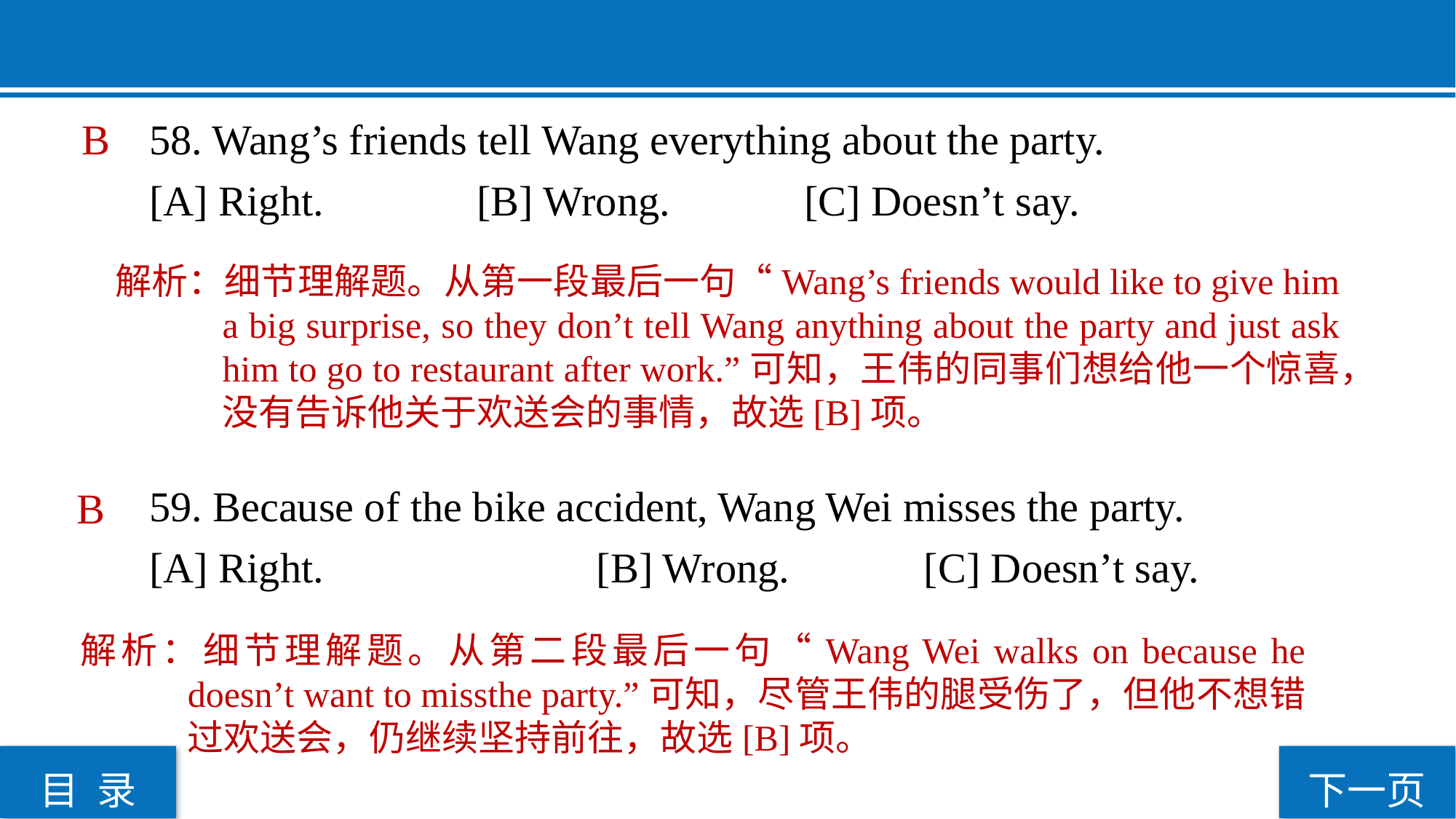

58. Wang’s friends tell Wang everything about the party.
[A] Right. 		[B] Wrong. 		[C] Doesn’t say.

59. Because of the bike accident, Wang Wei misses the party.
[A] Right.			 [B] Wrong.		 [C] Doesn’t say.

 B
解析：细节理解题。从第一段最后一句“Wang’s friends would like to give him a big surprise, so they don’t tell Wang anything about the party and just ask him to go to restaurant after work.”可知，王伟的同事们想给他一个惊喜，没有告诉他关于欢送会的事情，故选[B]项。
B
解析：细节理解题。从第二段最后一句“Wang Wei walks on because he doesn’t want to missthe party.”可知，尽管王伟的腿受伤了，但他不想错过欢送会，仍继续坚持前往，故选[B]项。